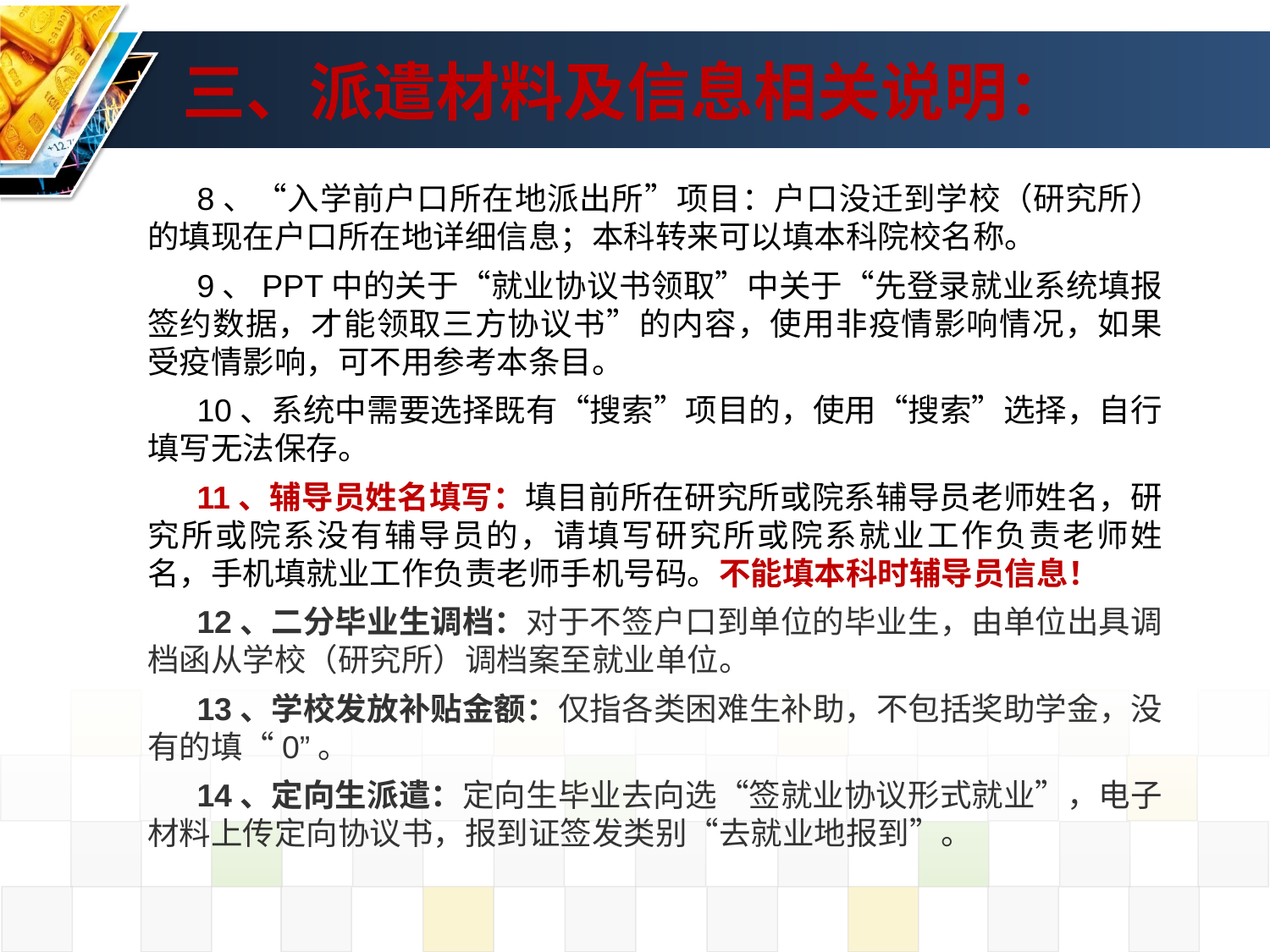

# 三、派遣材料及信息相关说明：
8、“入学前户口所在地派出所”项目：户口没迁到学校（研究所）的填现在户口所在地详细信息；本科转来可以填本科院校名称。
9、PPT中的关于“就业协议书领取”中关于“先登录就业系统填报签约数据，才能领取三方协议书”的内容，使用非疫情影响情况，如果受疫情影响，可不用参考本条目。
10、系统中需要选择既有“搜索”项目的，使用“搜索”选择，自行填写无法保存。
11、辅导员姓名填写：填目前所在研究所或院系辅导员老师姓名，研究所或院系没有辅导员的，请填写研究所或院系就业工作负责老师姓名，手机填就业工作负责老师手机号码。不能填本科时辅导员信息！
12、二分毕业生调档：对于不签户口到单位的毕业生，由单位出具调档函从学校（研究所）调档案至就业单位。
13、学校发放补贴金额：仅指各类困难生补助，不包括奖助学金，没有的填“0”。
14、定向生派遣：定向生毕业去向选“签就业协议形式就业”，电子材料上传定向协议书，报到证签发类别“去就业地报到”。